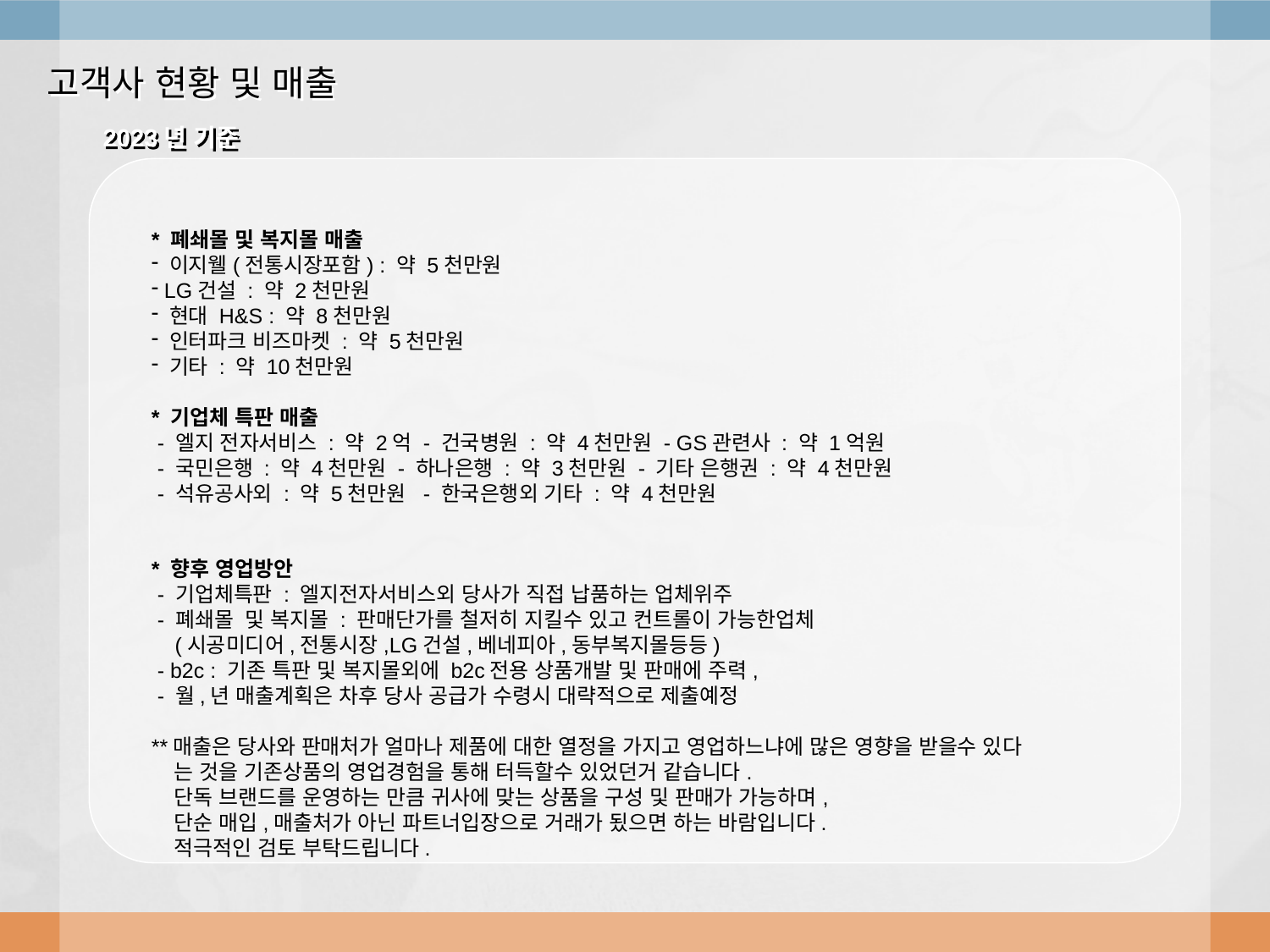

고객사 현황 및 매출
2023년 기준

* 폐쇄몰 및 복지몰 매출
 이지웰(전통시장포함) : 약 5천만원
 LG건설 : 약 2천만원
 현대 H&S : 약 8천만원
 인터파크 비즈마켓 : 약 5천만원
 기타 : 약 10천만원

* 기업체 특판 매출
 - 엘지 전자서비스 : 약 2억 - 건국병원 : 약 4천만원 - GS관련사 : 약 1억원
 - 국민은행 : 약 4천만원 - 하나은행 : 약 3천만원 - 기타 은행권 : 약 4천만원
 - 석유공사외 : 약 5천만원  - 한국은행외 기타 : 약 4천만원

* 향후 영업방안
 - 기업체특판 : 엘지전자서비스외 당사가 직접 납품하는 업체위주
 - 폐쇄몰  및 복지몰 : 판매단가를 철저히 지킬수 있고 컨트롤이 가능한업체
    (시공미디어,전통시장,LG건설,베네피아,동부복지몰등등)
 - b2c : 기존 특판 및 복지몰외에 b2c전용 상품개발 및 판매에 주력,
 - 월,년 매출계획은 차후 당사 공급가 수령시 대략적으로 제출예정

**매출은 당사와 판매처가 얼마나 제품에 대한 열정을 가지고 영업하느냐에 많은 영향을 받을수 있다
   는 것을 기존상품의 영업경험을 통해 터득할수 있었던거 같습니다.
   단독 브랜드를 운영하는 만큼 귀사에 맞는 상품을 구성 및 판매가 가능하며,
   단순 매입,매출처가 아닌 파트너입장으로 거래가 됬으면 하는 바람입니다.
   적극적인 검토 부탁드립니다.